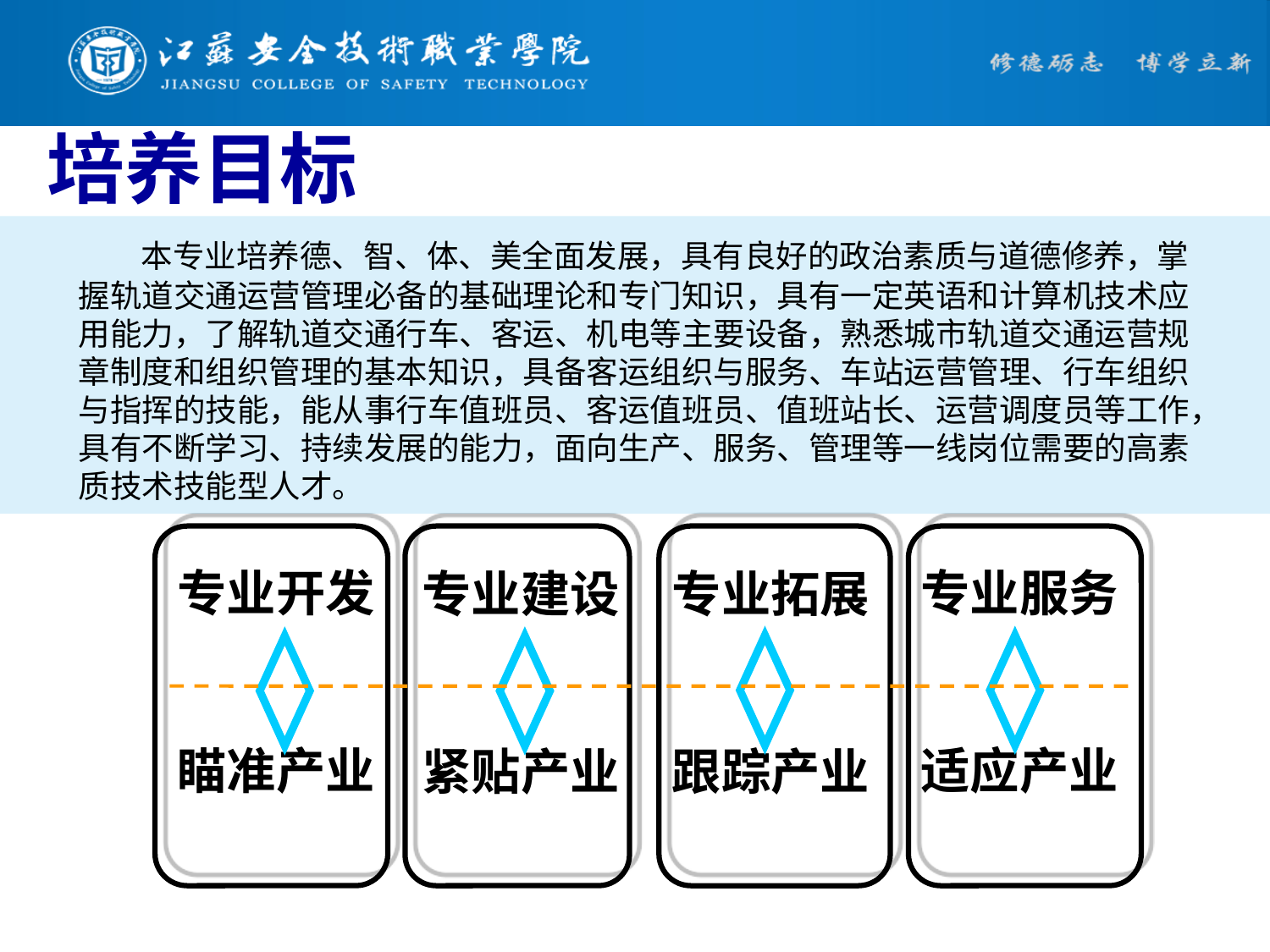

培养目标

      本专业培养德、智、体、美全面发展，具有良好的政治素质与道德修养，掌握轨道交通运营管理必备的基础理论和专门知识，具有一定英语和计算机技术应用能力，了解轨道交通行车、客运、机电等主要设备，熟悉城市轨道交通运营规章制度和组织管理的基本知识，具备客运组织与服务、车站运营管理、行车组织与指挥的技能，能从事行车值班员、客运值班员、值班站长、运营调度员等工作，具有不断学习、持续发展的能力，面向生产、服务、管理等一线岗位需要的高素质技术技能型人才。

专业开发

瞄准产业

专业服务

适应产业

专业建设

紧贴产业

专业拓展

跟踪产业